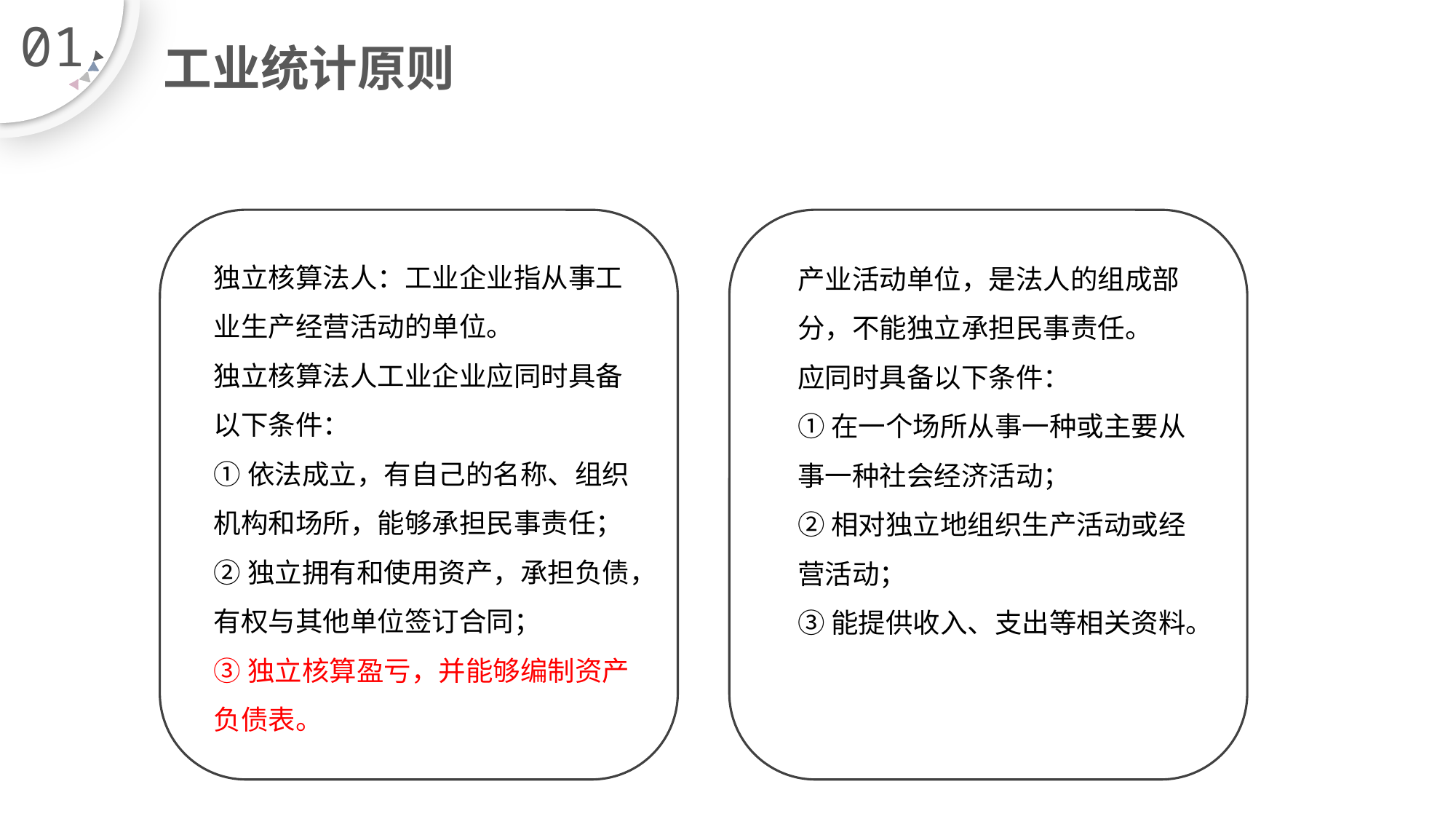

01

工业统计原则

独立核算法人：工业企业指从事工业生产经营活动的单位。
独立核算法人工业企业应同时具备以下条件：
①依法成立，有自己的名称、组织机构和场所，能够承担民事责任；
②独立拥有和使用资产，承担负债，有权与其他单位签订合同；
③独立核算盈亏，并能够编制资产负债表。
产业活动单位，是法人的组成部分，不能独立承担民事责任。
应同时具备以下条件：
①在一个场所从事一种或主要从事一种社会经济活动；
②相对独立地组织生产活动或经营活动；
③能提供收入、支出等相关资料。